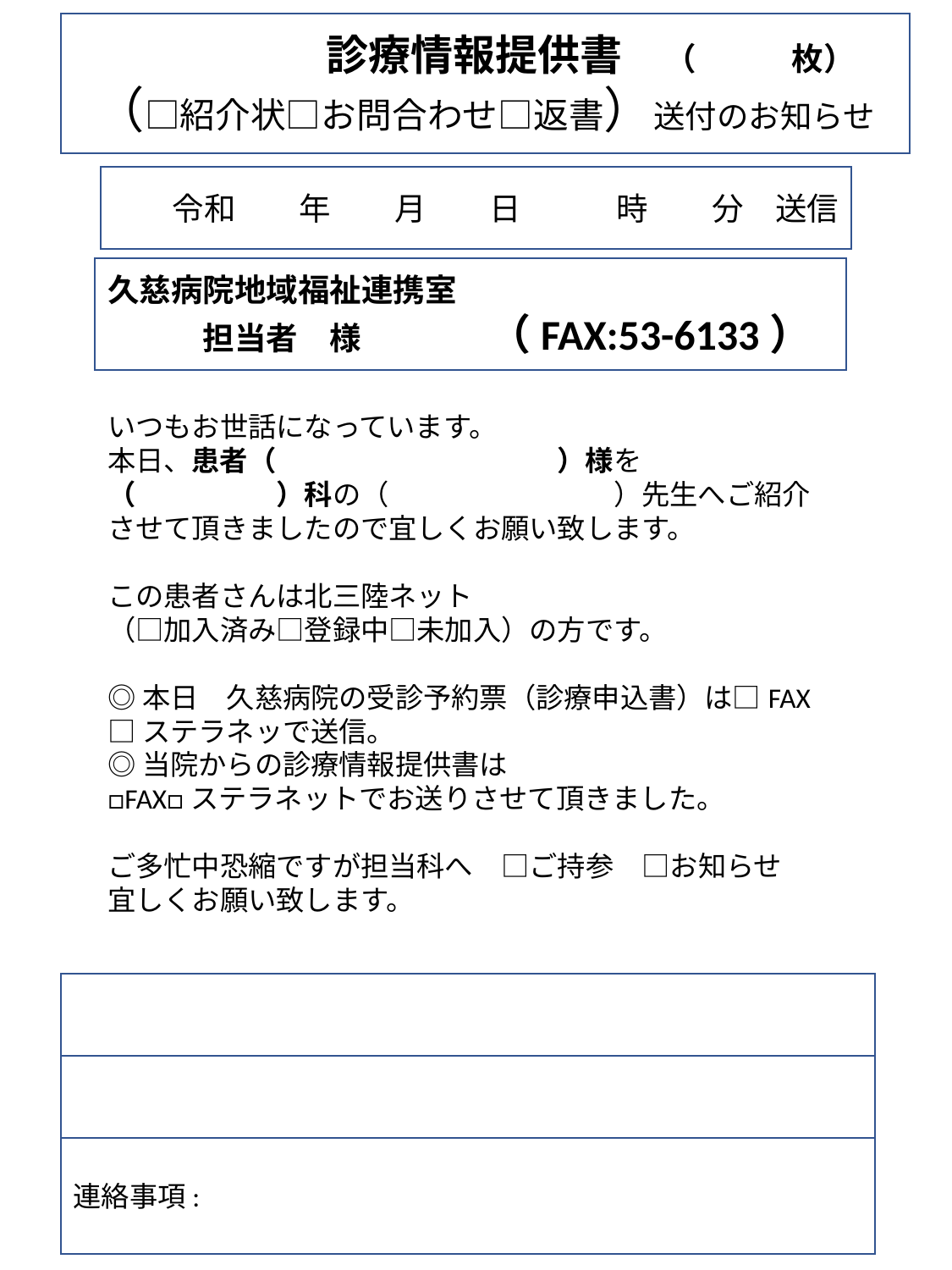

診療情報提供書　（　　　枚）
（□紹介状□お問合わせ□返書）送付のお知らせ
令和　　年　　月　　日　　　時　　分　送信
久慈病院地域福祉連携室
　　　担当者　様　　　（FAX:53-6133）

いつもお世話になっています。
本日、患者（　　　　　　　　　　）様を
（　　　　　）科の（　　　　　　　　）先生へご紹介させて頂きましたので宜しくお願い致します。

この患者さんは北三陸ネット
（□加入済み□登録中□未加入）の方です。

◎本日　久慈病院の受診予約票（診療申込書）は□FAX
□ステラネッで送信。
◎当院からの診療情報提供書は
□FAX□ステラネットでお送りさせて頂きました。

ご多忙中恐縮ですが担当科へ　□ご持参　□お知らせ
宜しくお願い致します。

九戸郡野田村28-51-2 　村田歯科医院　/　村田　昌明

TEL:78-3220 / FAX:73-3377 / mail : muratadax5@gmail.com

連絡事項: